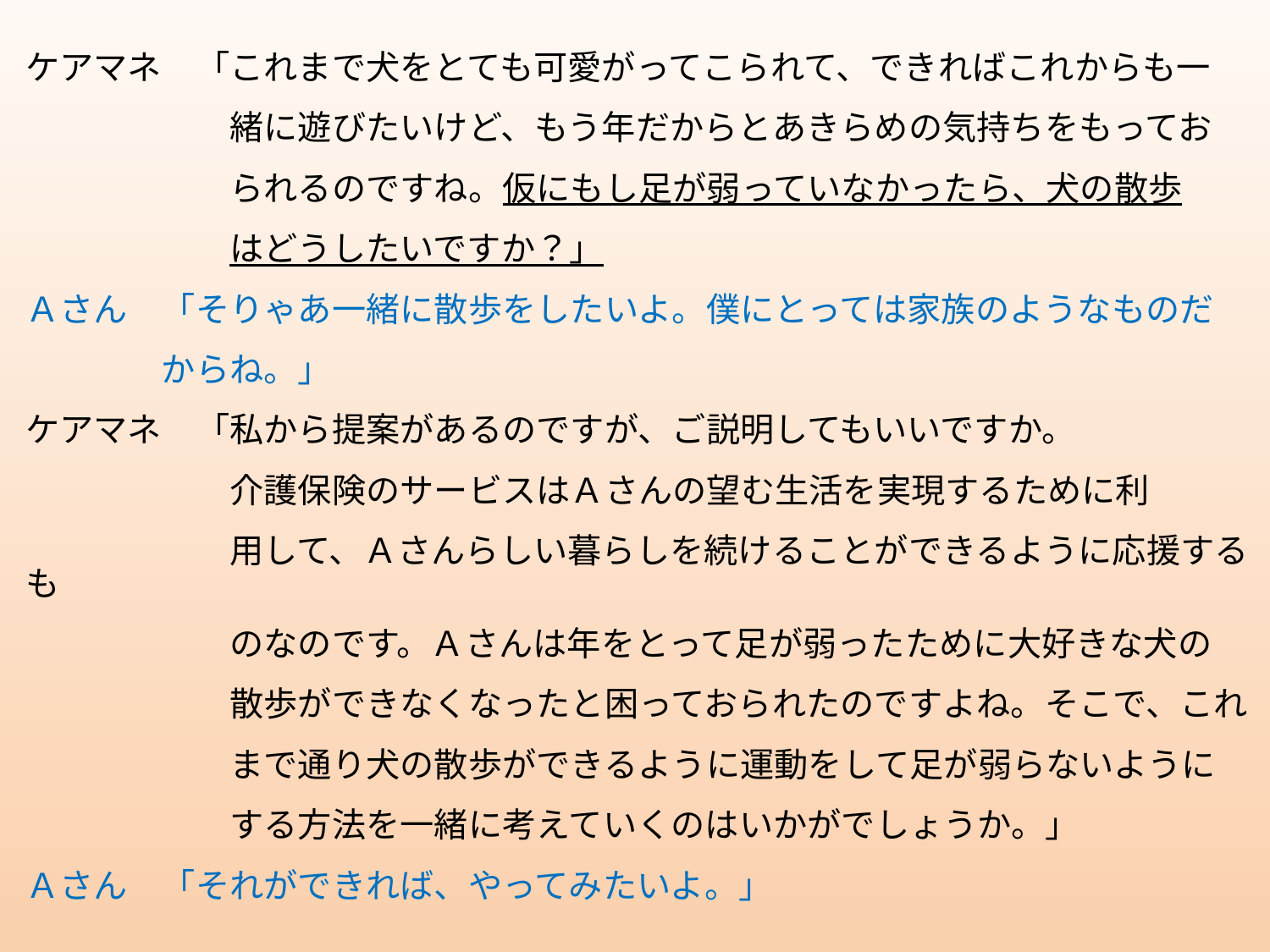

ケアマネ　「これまで犬をとても可愛がってこられて、できればこれからも一
　　　　　　緒に遊びたいけど、もう年だからとあきらめの気持ちをもってお
　　　　　　られるのですね。仮にもし足が弱っていなかったら、犬の散歩
　　　　　　はどうしたいですか？」
Ａさん　「そりゃあ一緒に散歩をしたいよ。僕にとっては家族のようなものだ
　　　　からね。」
ケアマネ　「私から提案があるのですが、ご説明してもいいですか。
　　　　　　介護保険のサービスはＡさんの望む生活を実現するために利
　　　　　　用して、Ａさんらしい暮らしを続けることができるように応援するも
　　　　　　のなのです。Ａさんは年をとって足が弱ったために大好きな犬の
　　　　　　散歩ができなくなったと困っておられたのですよね。そこで、これ
　　　　　　まで通り犬の散歩ができるように運動をして足が弱らないように
　　　　　　する方法を一緒に考えていくのはいかがでしょうか。」
Ａさん　「それができれば、やってみたいよ。」